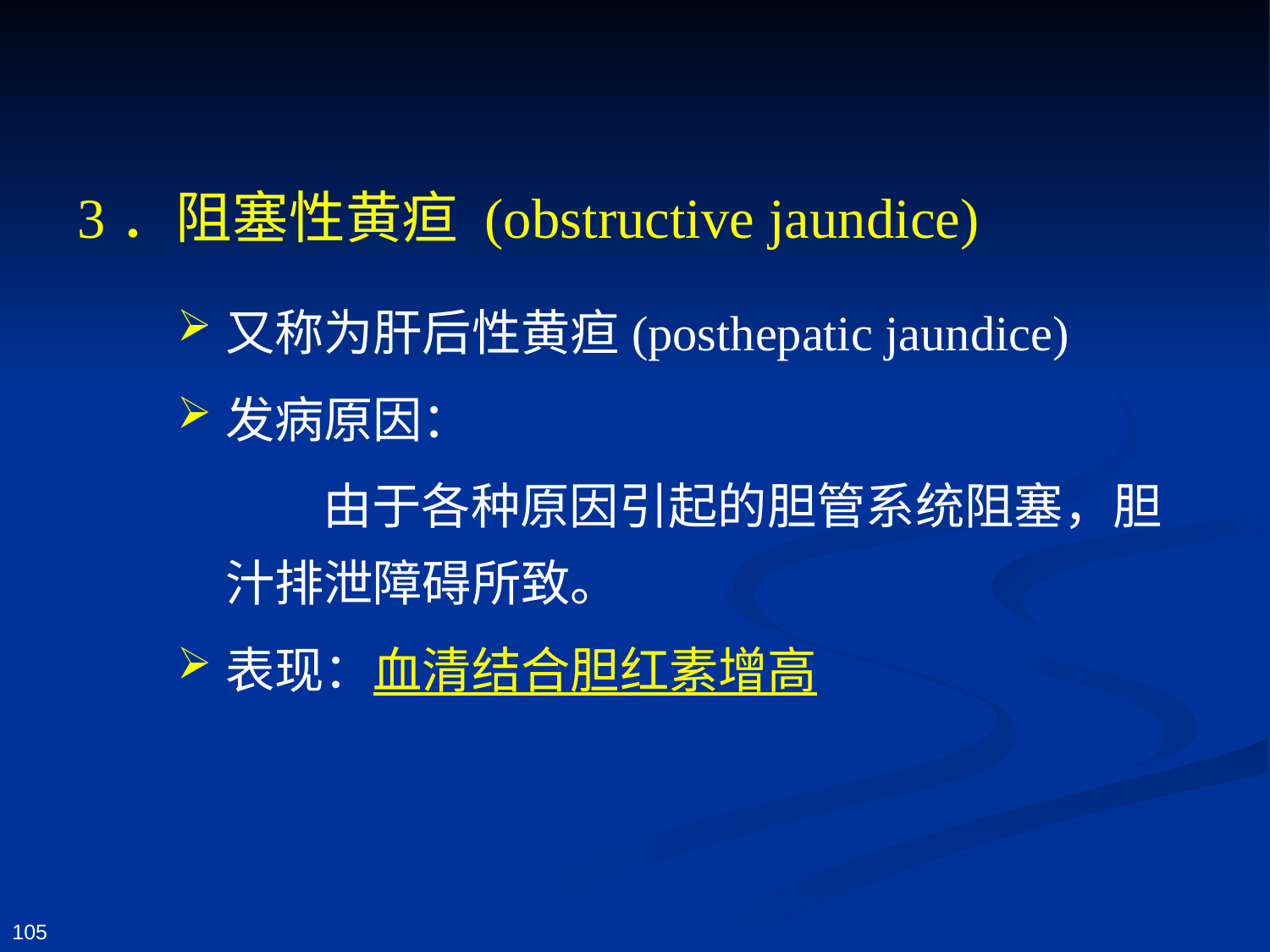

# 3．阻塞性黄疸 (obstructive jaundice)
又称为肝后性黄疸(posthepatic jaundice)
发病原因：
            由于各种原因引起的胆管系统阻塞，胆汁排泄障碍所致。
表现：血清结合胆红素增高
105